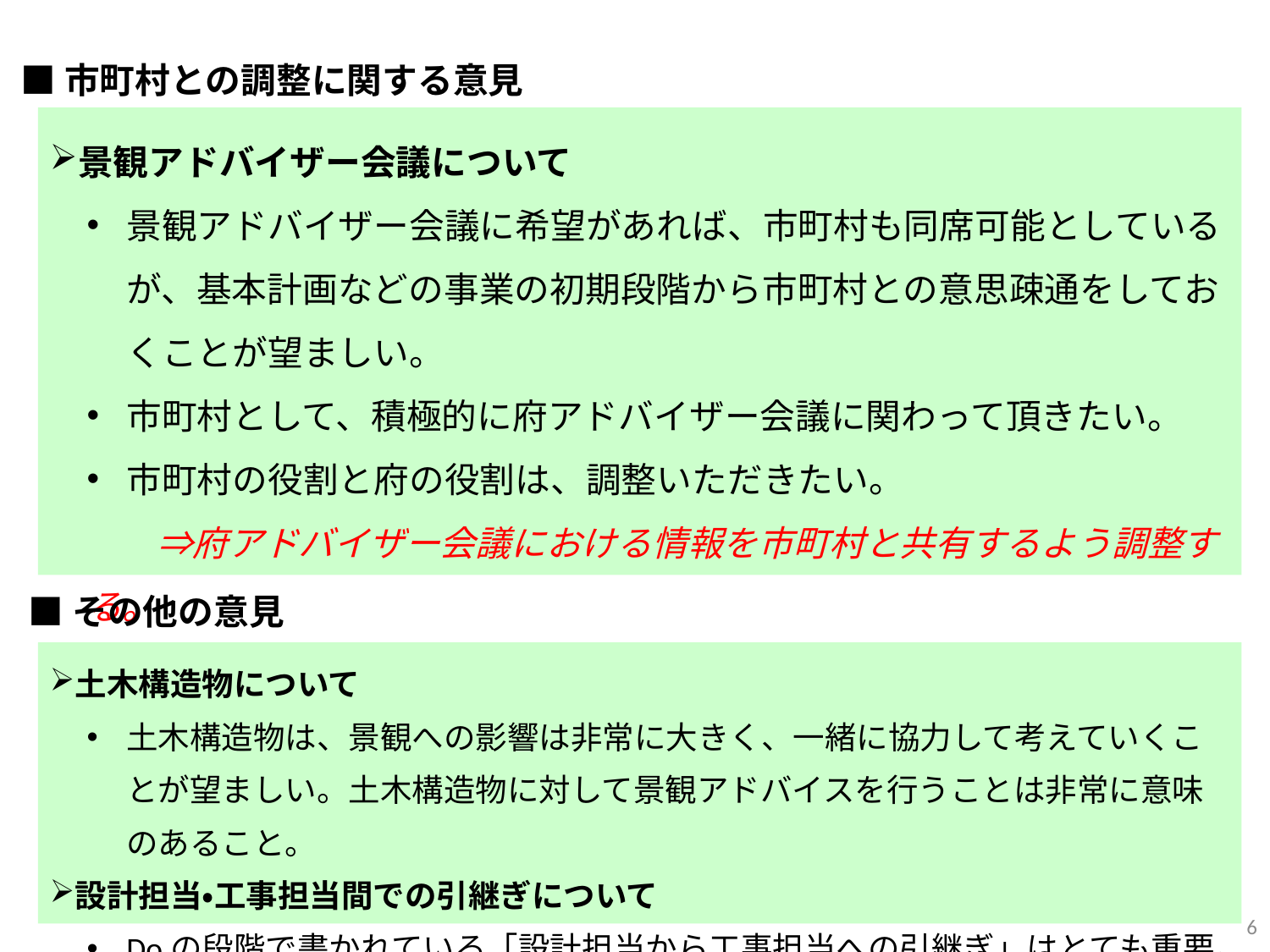

■市町村との調整に関する意見

景観アドバイザー会議について
景観アドバイザー会議に希望があれば、市町村も同席可能としているが、基本計画などの事業の初期段階から市町村との意思疎通をしておくことが望ましい。
市町村として、積極的に府アドバイザー会議に関わって頂きたい。
市町村の役割と府の役割は、調整いただきたい。
　　⇒府アドバイザー会議における情報を市町村と共有するよう調整する。
■その他の意見

土木構造物について
土木構造物は、景観への影響は非常に大きく、一緒に協力して考えていくことが望ましい。土木構造物に対して景観アドバイスを行うことは非常に意味のあること。
設計担当・工事担当間での引継ぎについて
Doの段階で書かれている「設計担当から工事担当への引継ぎ」はとても重要。
6